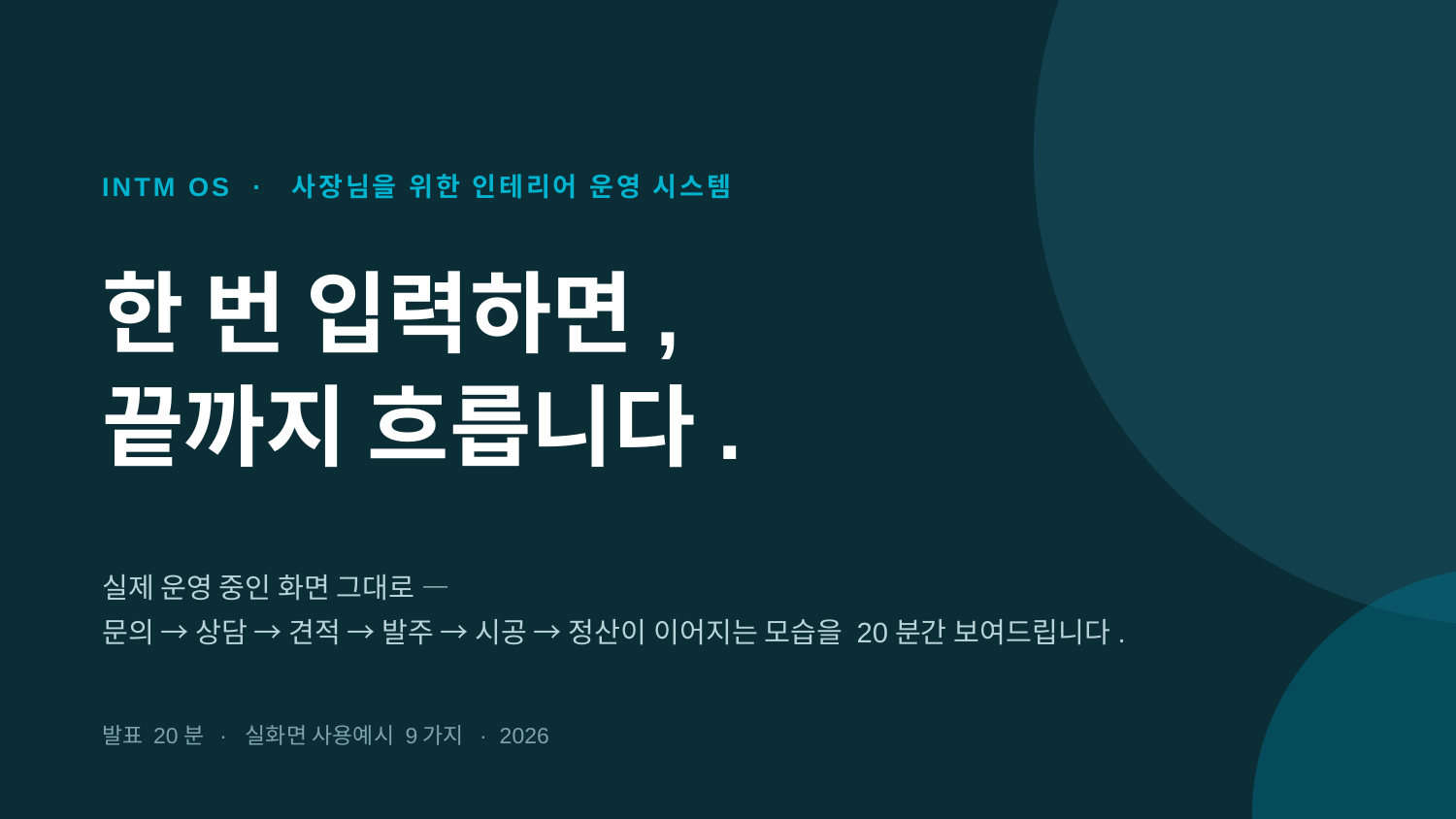

INTM OS  ·  사장님을 위한 인테리어 운영 시스템
한 번 입력하면,
끝까지 흐릅니다.
실제 운영 중인 화면 그대로 —
문의 → 상담 → 견적 → 발주 → 시공 → 정산이 이어지는 모습을 20분간 보여드립니다.

발표 20분  ·  실화면 사용예시 9가지  ·  2026